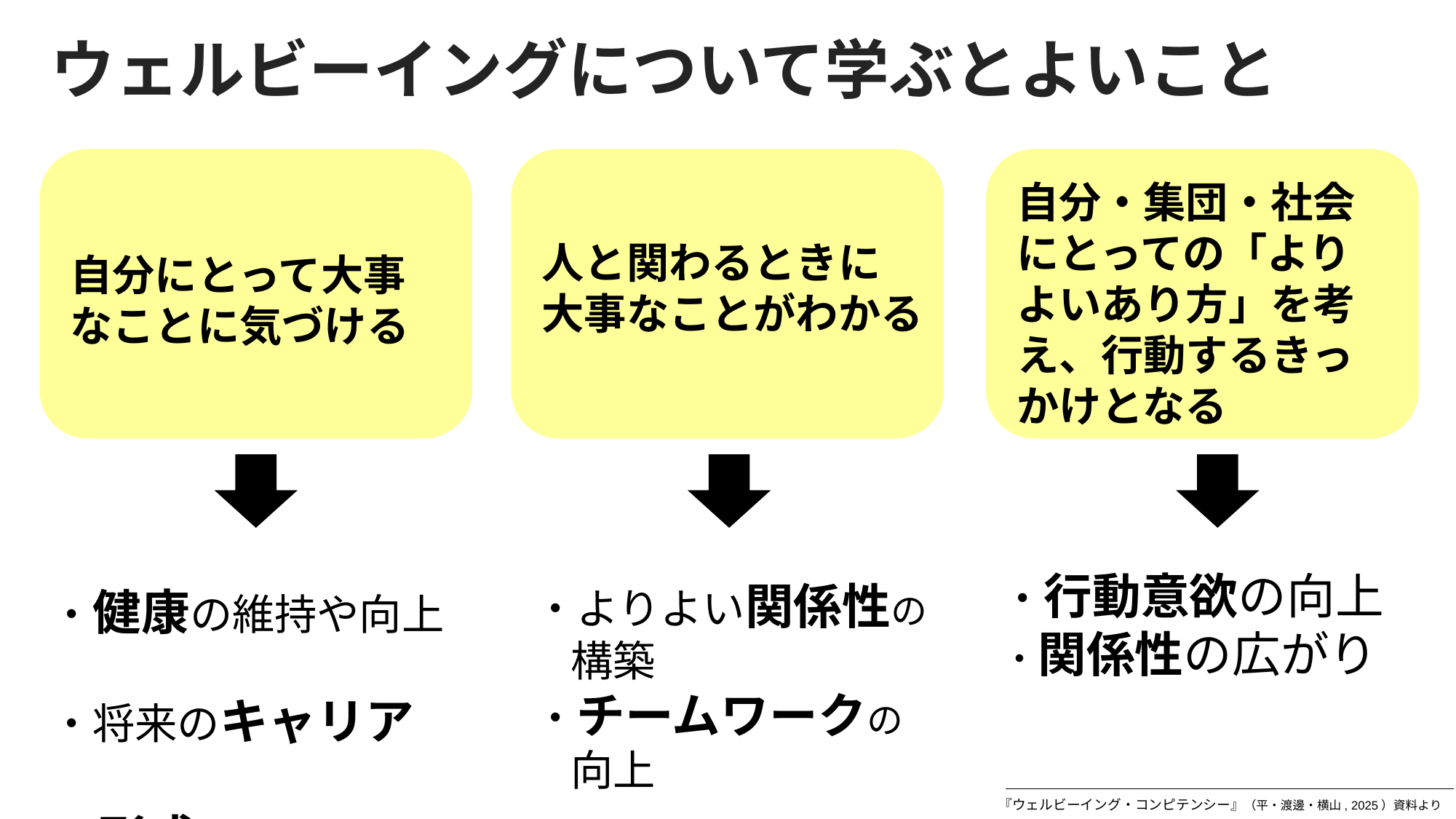

ウェルビーイングについて学ぶとよいこと

自分にとって大事なことに気づける

人と関わるときに
大事なことがわかる

自分・集団・社会にとっての「よりよいあり方」を考え、行動するきっかけとなる

・行動意欲の向上
・関係性の広がり
・よりよい関係性の
　構築
・チームワークの
　向上
・健康の維持や向上
・将来のキャリア
　形成のヒント獲得